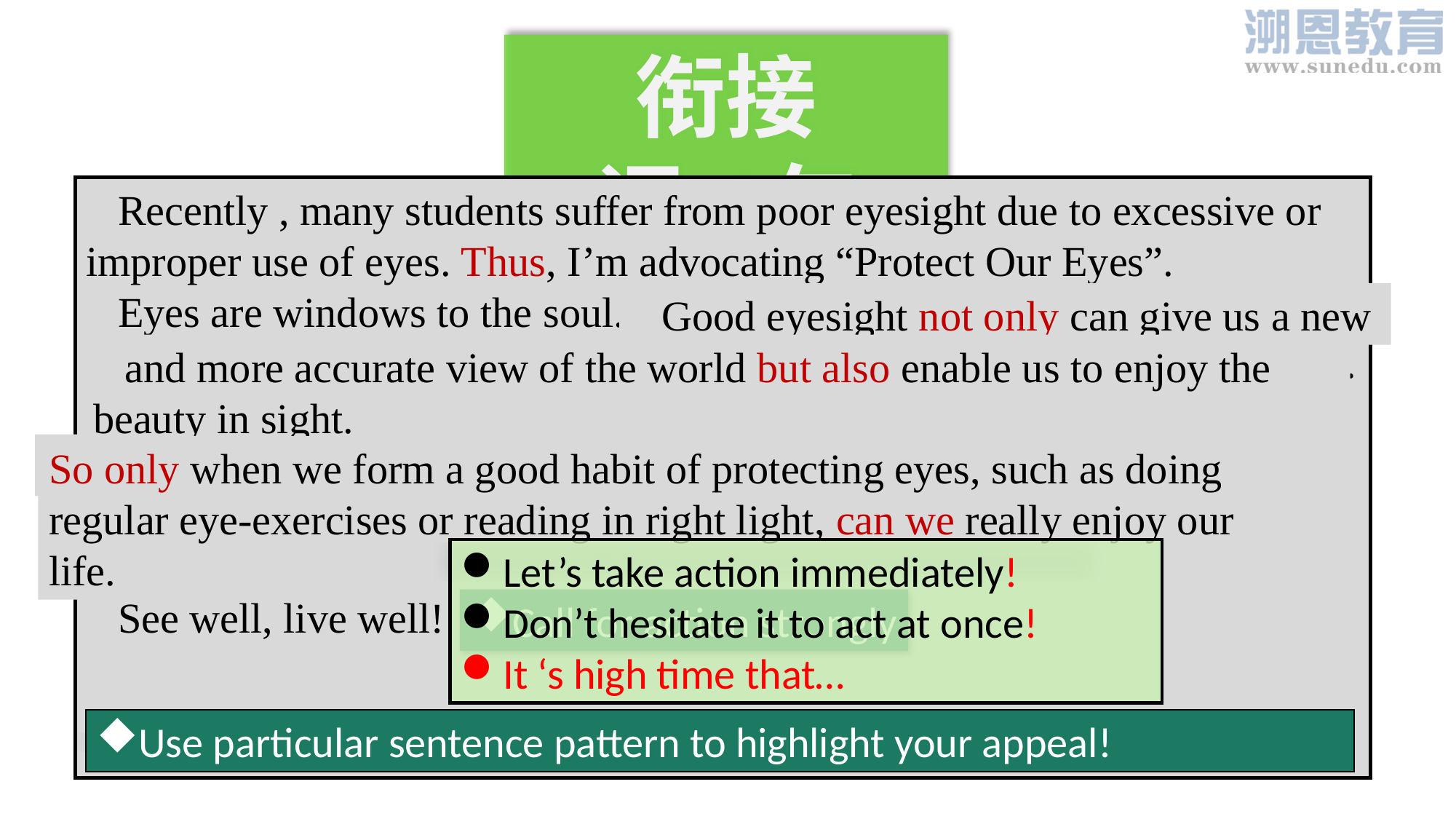

衔接词/句
Recently , many students suffer from poor eyesight due to excessive or improper use of eyes. Thus, I’m advocating “Protect Our Eyes”.
Eyes are windows to the soul. Good eyesight gives us a new and more accurate view of the world and also enables us to enjoy the beauty in sight.

We need to develop a good habit , such as reading in proper light and looking into the distance after long-time study.

See well, live well!

Good eyesight not only can give us a new
and more accurate view of the world but also enable us to enjoy the beauty in sight.
So we
So only when we form a good habit of protecting eyes, such as doing regular eye-exercises or reading in right light, can we really enjoy our life.
Let’s take action immediately!
Don’t hesitate it to act at once!
It ‘s high time that…
Call for action strongly
Use particular sentence pattern to highlight your appeal!